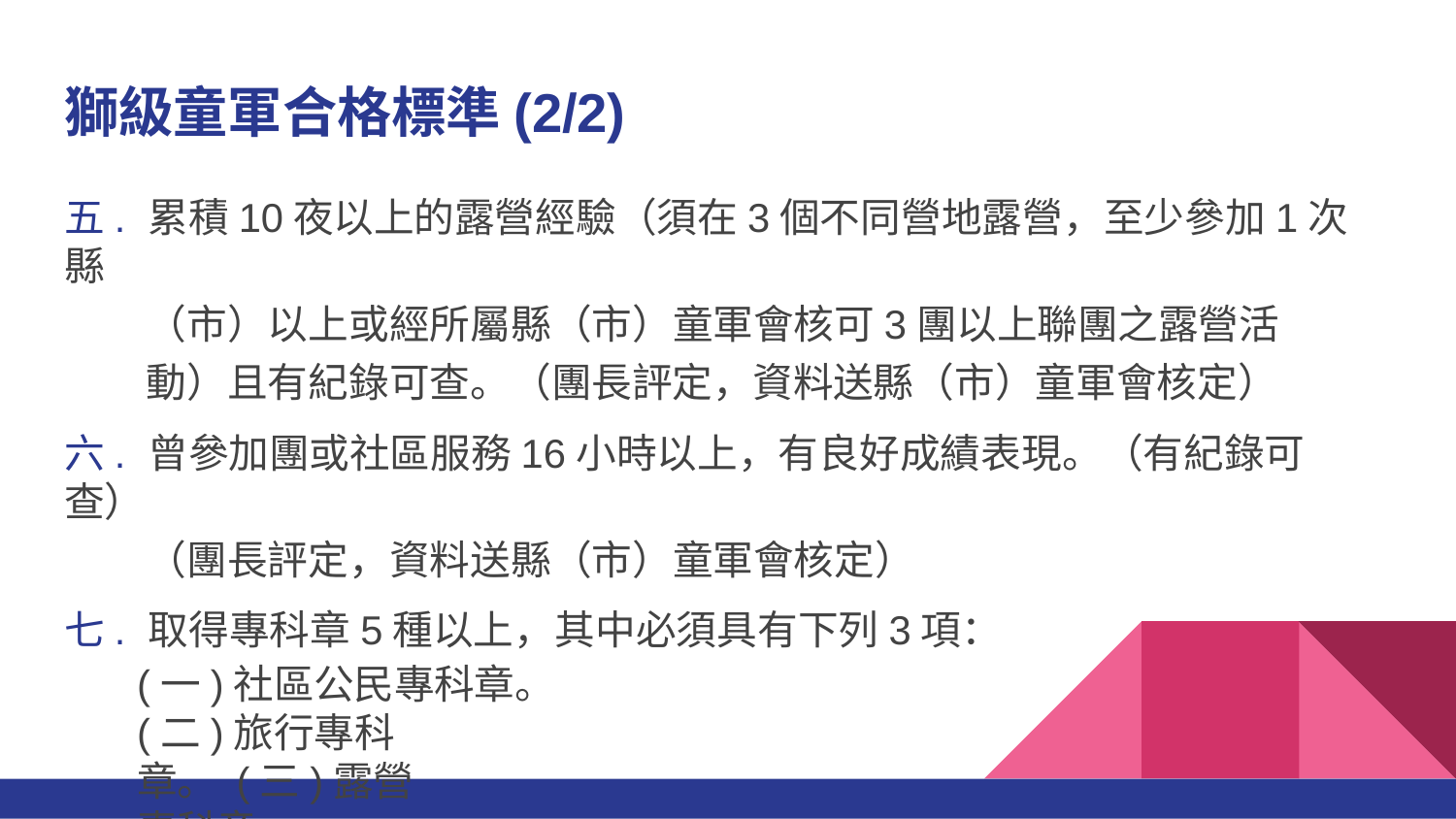

# 獅級童軍合格標準(2/2)
五.	累積10夜以上的露營經驗（須在3個不同營地露營，至少參加1次縣
（市）以上或經所屬縣（市）童軍會核可3團以上聯團之露營活動）且有紀錄可查。（團長評定，資料送縣（市）童軍會核定）
六.	曾參加團或社區服務16小時以上，有良好成績表現。（有紀錄可查）
（團長評定，資料送縣（市）童軍會核定）
七.	取得專科章5種以上，其中必須具有下列3項：
(一)社區公民專科章。
(二)旅行專科章。 (三)露營專科章。